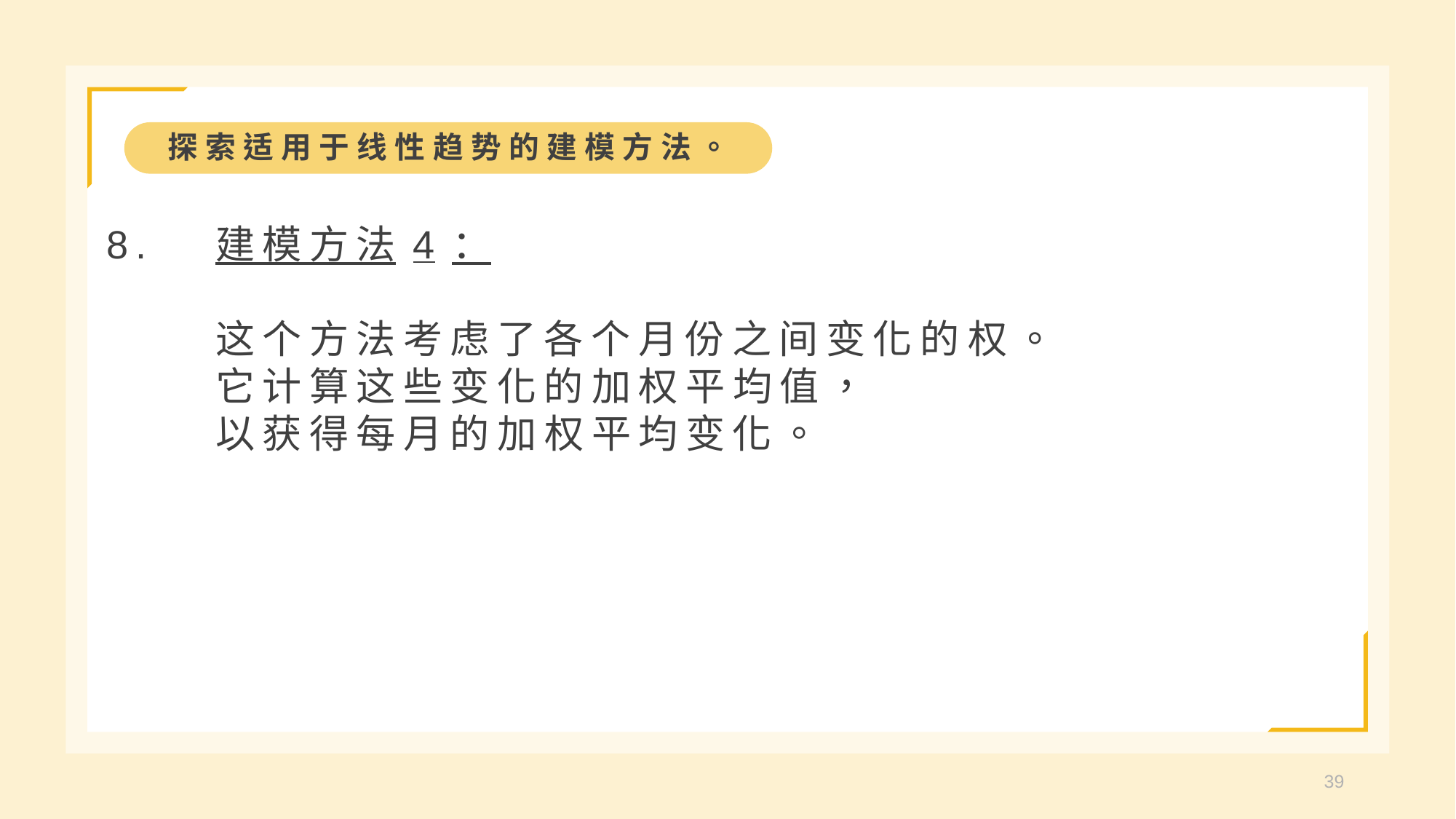

探索适用于线性趋势的建模方法。
8.	建模方法4：

	这个方法考虑了各个月份之间变化的权。
	它计算这些变化的加权平均值，
	以获得每月的加权平均变化。
39